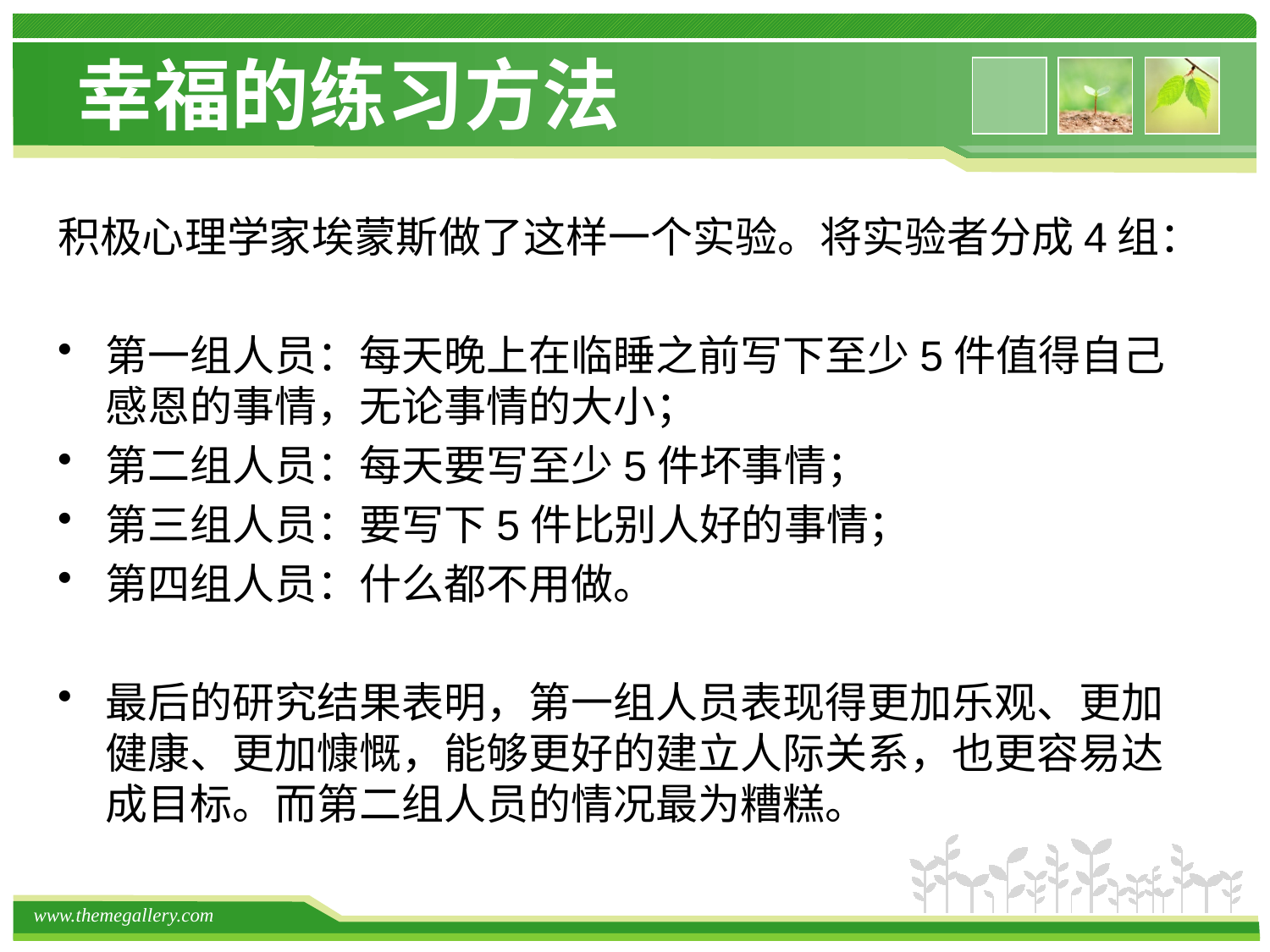

# 幸福的练习方法

积极心理学家埃蒙斯做了这样一个实验。将实验者分成4组：

第一组人员：每天晚上在临睡之前写下至少5件值得自己感恩的事情，无论事情的大小；
第二组人员：每天要写至少5件坏事情；
第三组人员：要写下5件比别人好的事情；
第四组人员：什么都不用做。

最后的研究结果表明，第一组人员表现得更加乐观、更加健康、更加慷慨，能够更好的建立人际关系，也更容易达成目标。而第二组人员的情况最为糟糕。